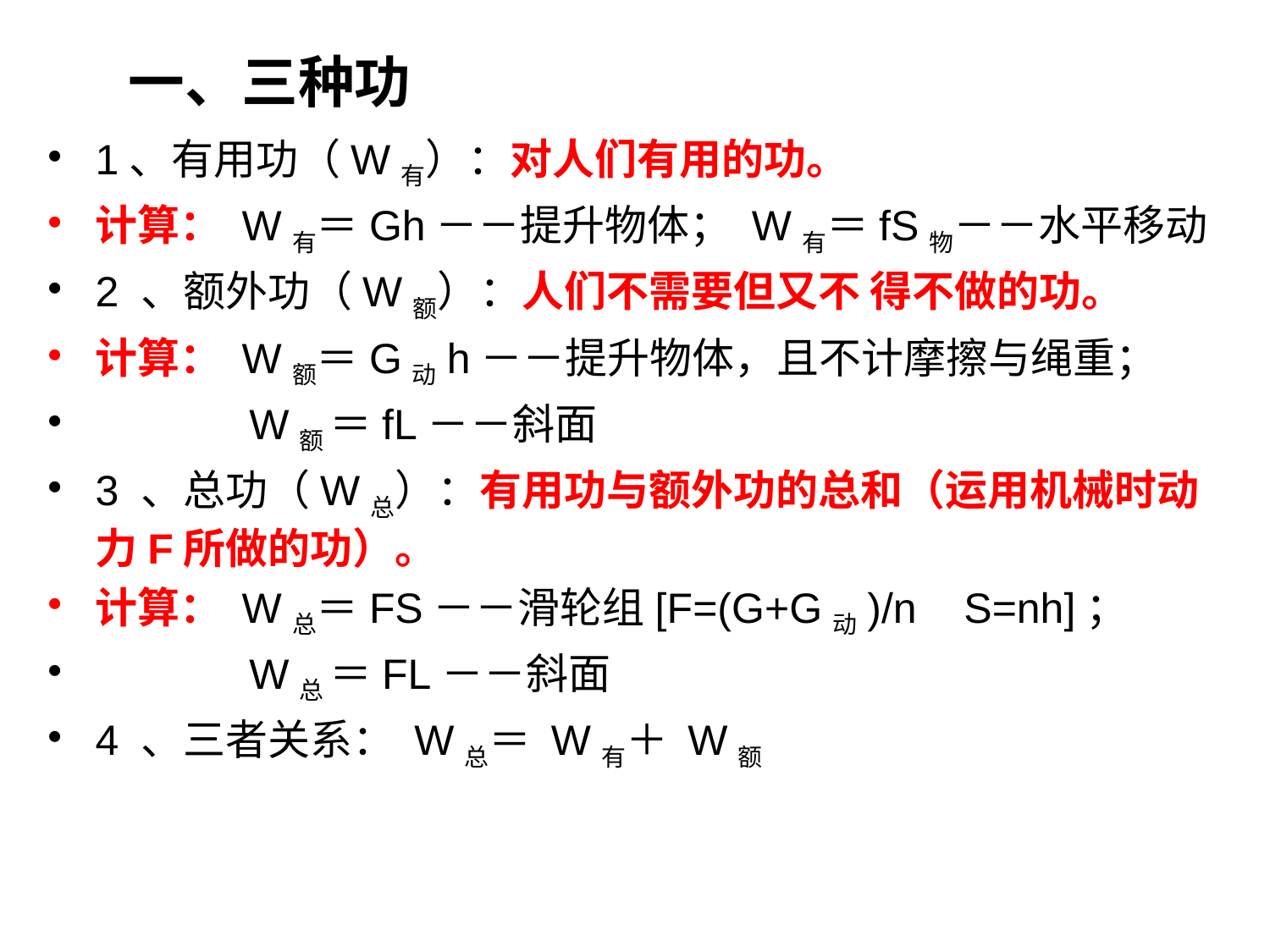

# 一、三种功
1、有用功（W有）：对人们有用的功。
计算： W有＝Gh－－提升物体； W有＝fS物－－水平移动
2 、额外功（W额）：人们不需要但又不 得不做的功。
计算： W额＝G动h－－提升物体，且不计摩擦与绳重；
             W额 ＝fL－－斜面
3 、总功（W总）：有用功与额外功的总和（运用机械时动力F所做的功）。
计算： W总＝FS－－滑轮组[F=(G+G动)/n    S=nh]；
             W总 ＝FL－－斜面
4 、三者关系： W总＝ W有＋ W额